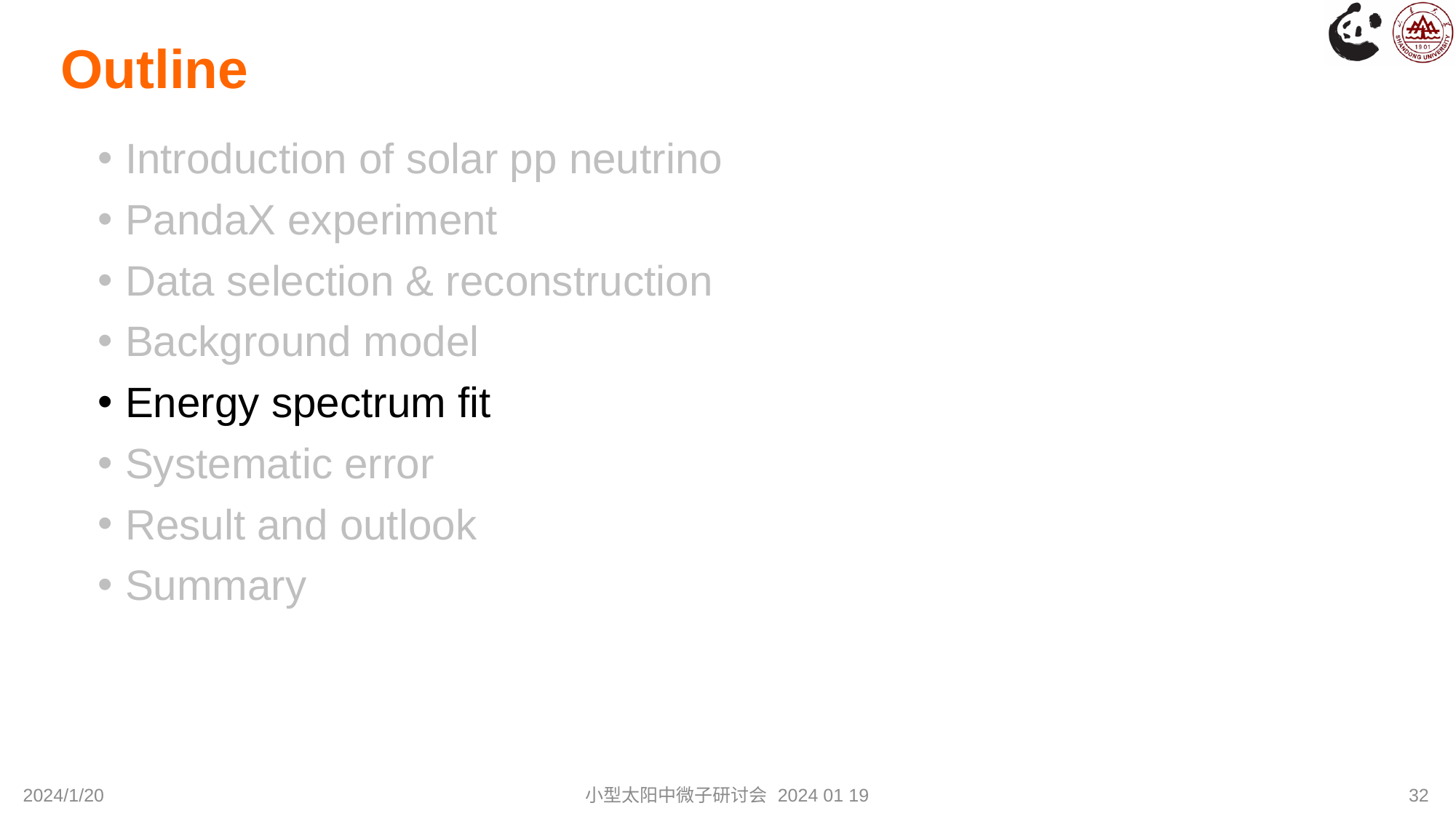

# Outline
Introduction of solar pp neutrino
PandaX experiment
Data selection & reconstruction
Background model
Energy spectrum fit
Systematic error
Result and outlook
Summary
2024/1/20
小型太阳中微子研讨会 2024 01 19
32